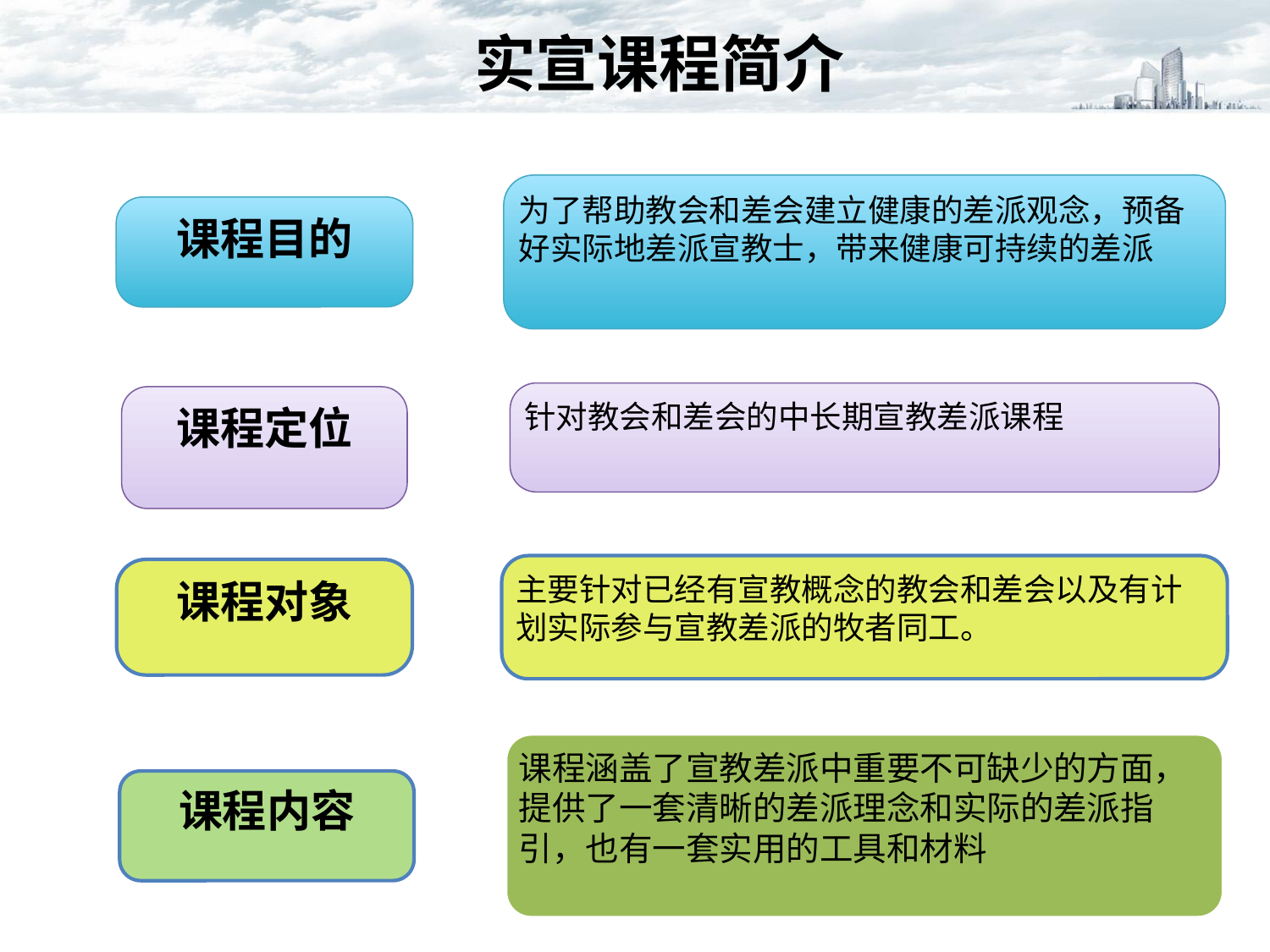

实宣课程简介
为了帮助教会和差会建立健康的差派观念，预备好实际地差派宣教士，带来健康可持续的差派
课程目的
针对教会和差会的中长期宣教差派课程
课程定位
主要针对已经有宣教概念的教会和差会以及有计划实际参与宣教差派的牧者同工。
课程对象
课程涵盖了宣教差派中重要不可缺少的方面，提供了一套清晰的差派理念和实际的差派指引，也有一套实用的工具和材料
课程内容